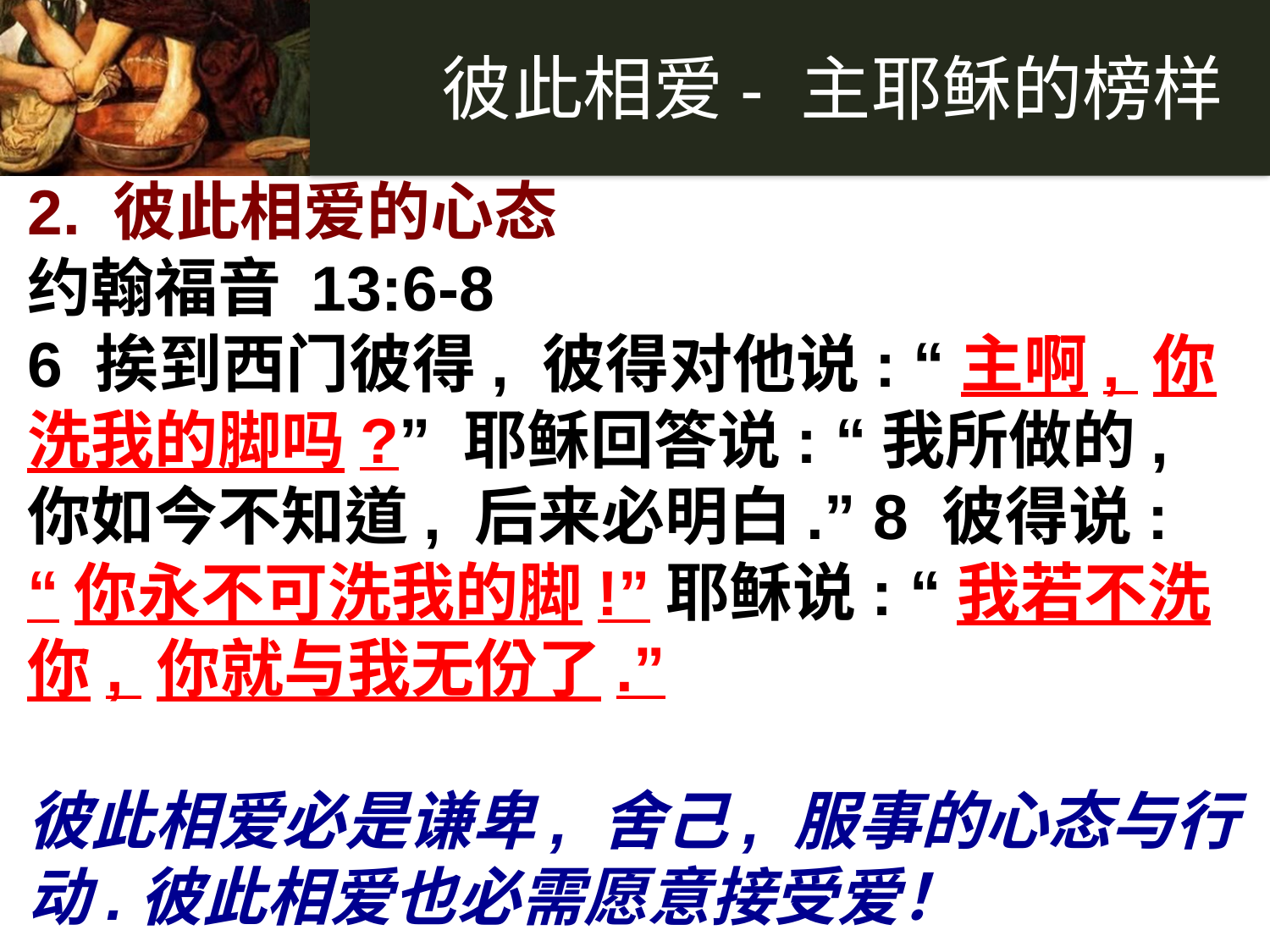

2. 彼此相爱的心态
约翰福音 13:6-8
6 挨到西门彼得, 彼得对他说: “主啊, 你洗我的脚吗?” 耶稣回答说: “我所做的, 你如今不知道, 后来必明白.” 8 彼得说: “你永不可洗我的脚!”耶稣说: “我若不洗你, 你就与我无份了.”

彼此相爱必是谦卑, 舍己, 服事的心态与行动.彼此相爱也必需愿意接受爱！